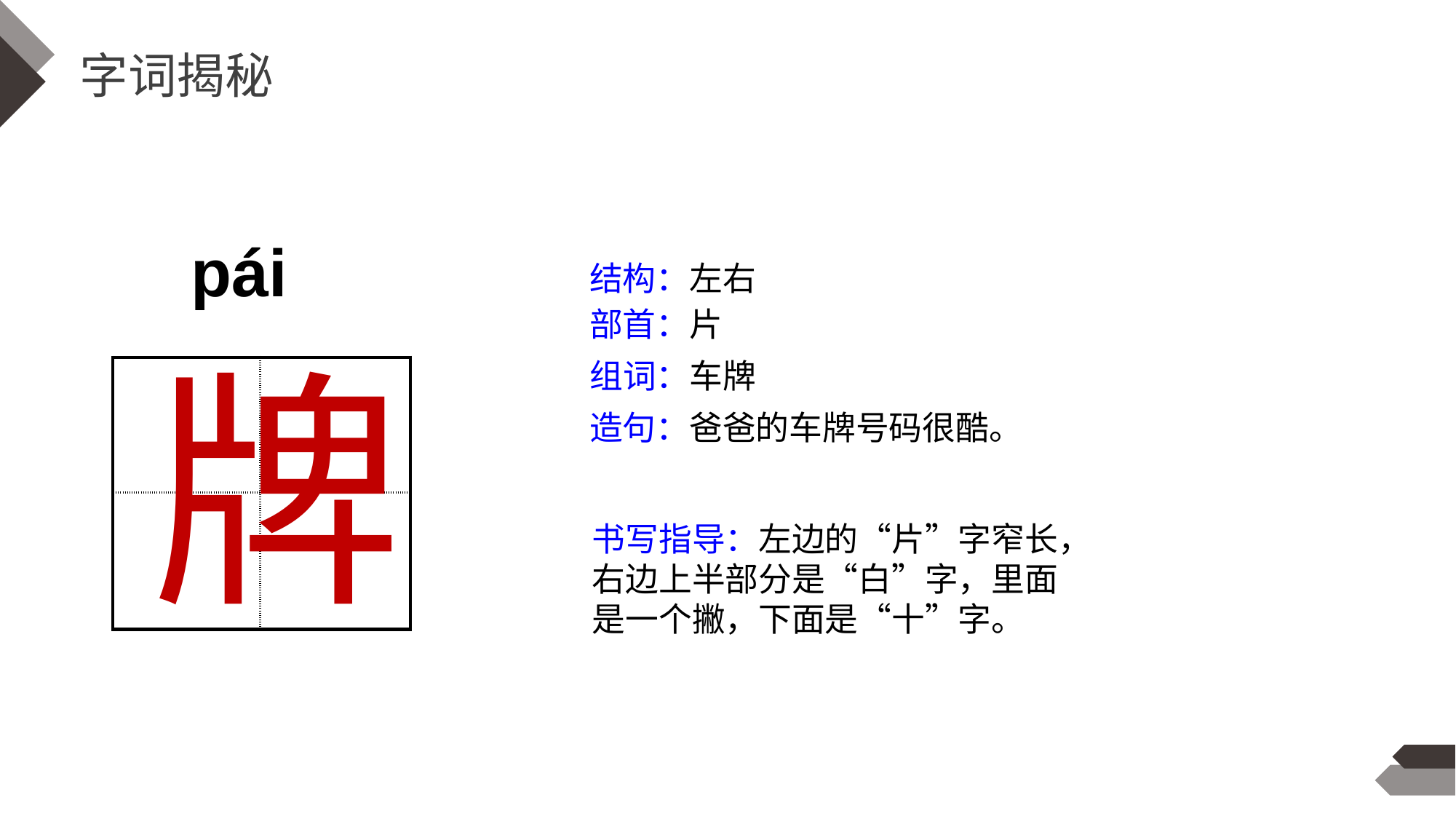

字词揭秘
pái
结构：左右
部首：片
牌
组词：车牌
|  |  |
| --- | --- |
|  |  |
造句：爸爸的车牌号码很酷。

书写指导：左边的“片”字窄长，右边上半部分是“白”字，里面是一个撇，下面是“十”字。